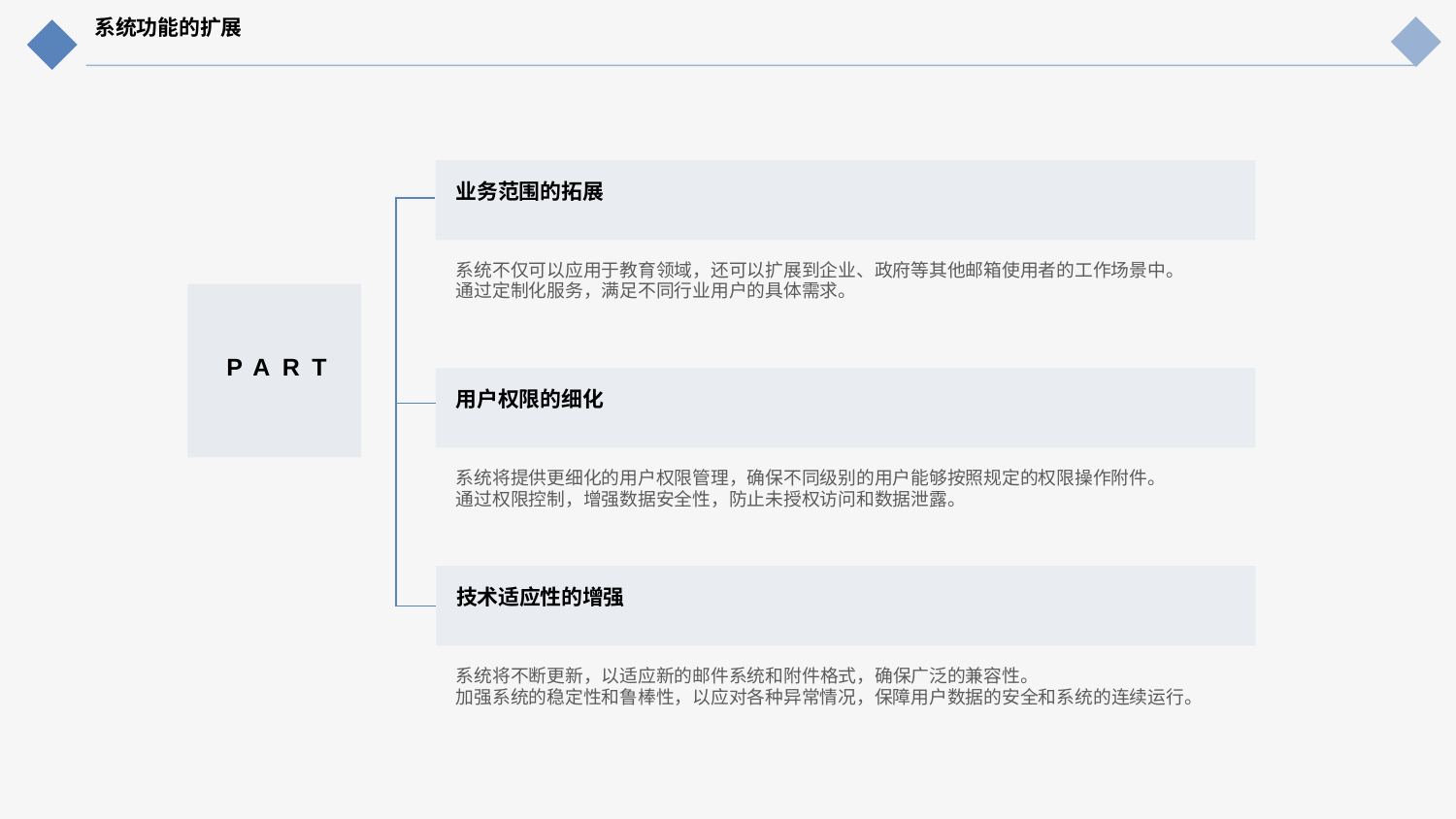

系统功能的扩展

业务范围的拓展

系统不仅可以应用于教育领域，还可以扩展到企业、政府等其他邮箱使用者的工作场景中。
通过定制化服务，满足不同行业用户的具体需求。

PART

用户权限的细化

系统将提供更细化的用户权限管理，确保不同级别的用户能够按照规定的权限操作附件。
通过权限控制，增强数据安全性，防止未授权访问和数据泄露。

技术适应性的增强

系统将不断更新，以适应新的邮件系统和附件格式，确保广泛的兼容性。
加强系统的稳定性和鲁棒性，以应对各种异常情况，保障用户数据的安全和系统的连续运行。